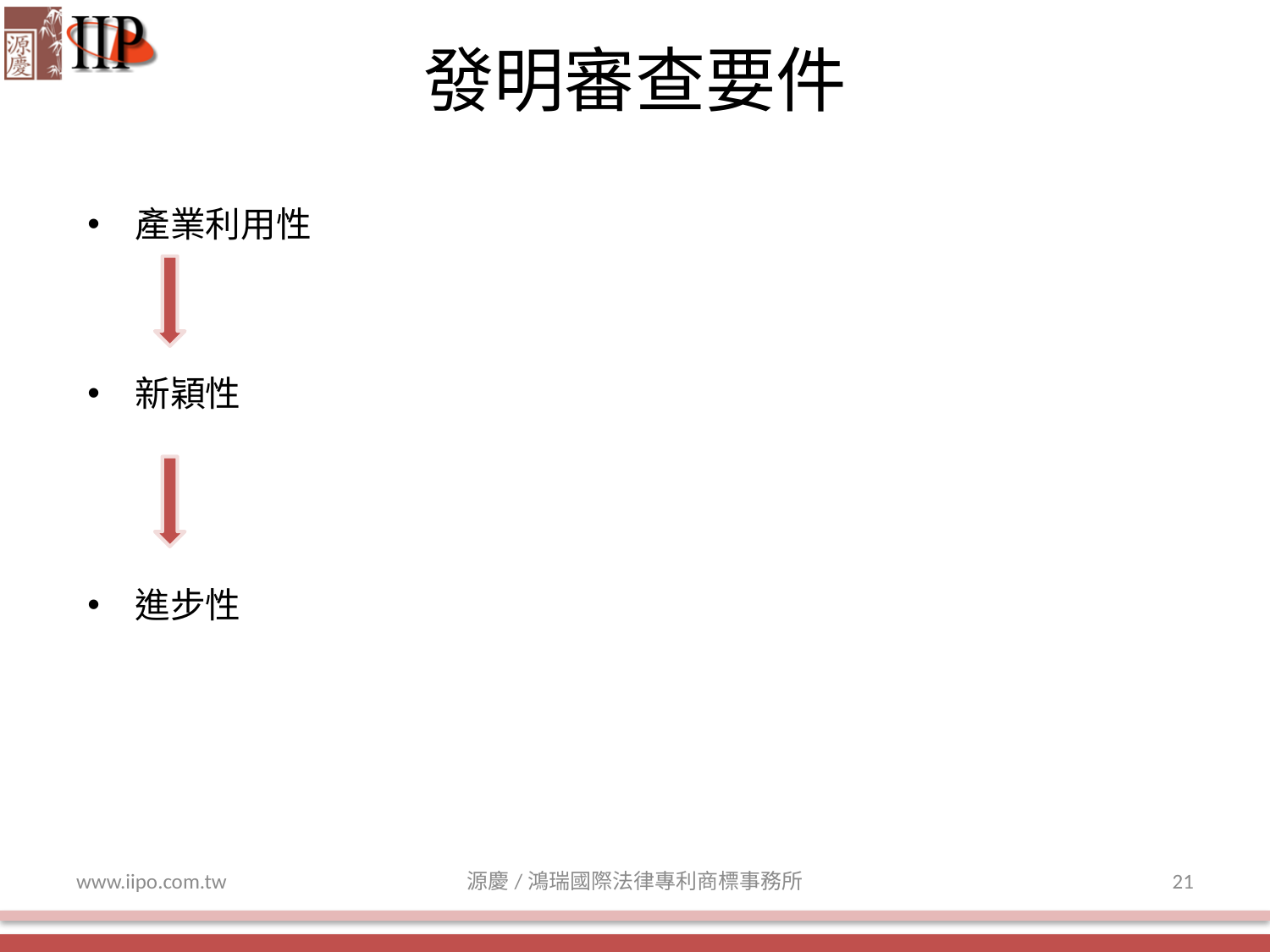

發明審查要件
產業利用性

新穎性

進步性

www.iipo.com.tw
源慶/鴻瑞國際法律專利商標事務所
21